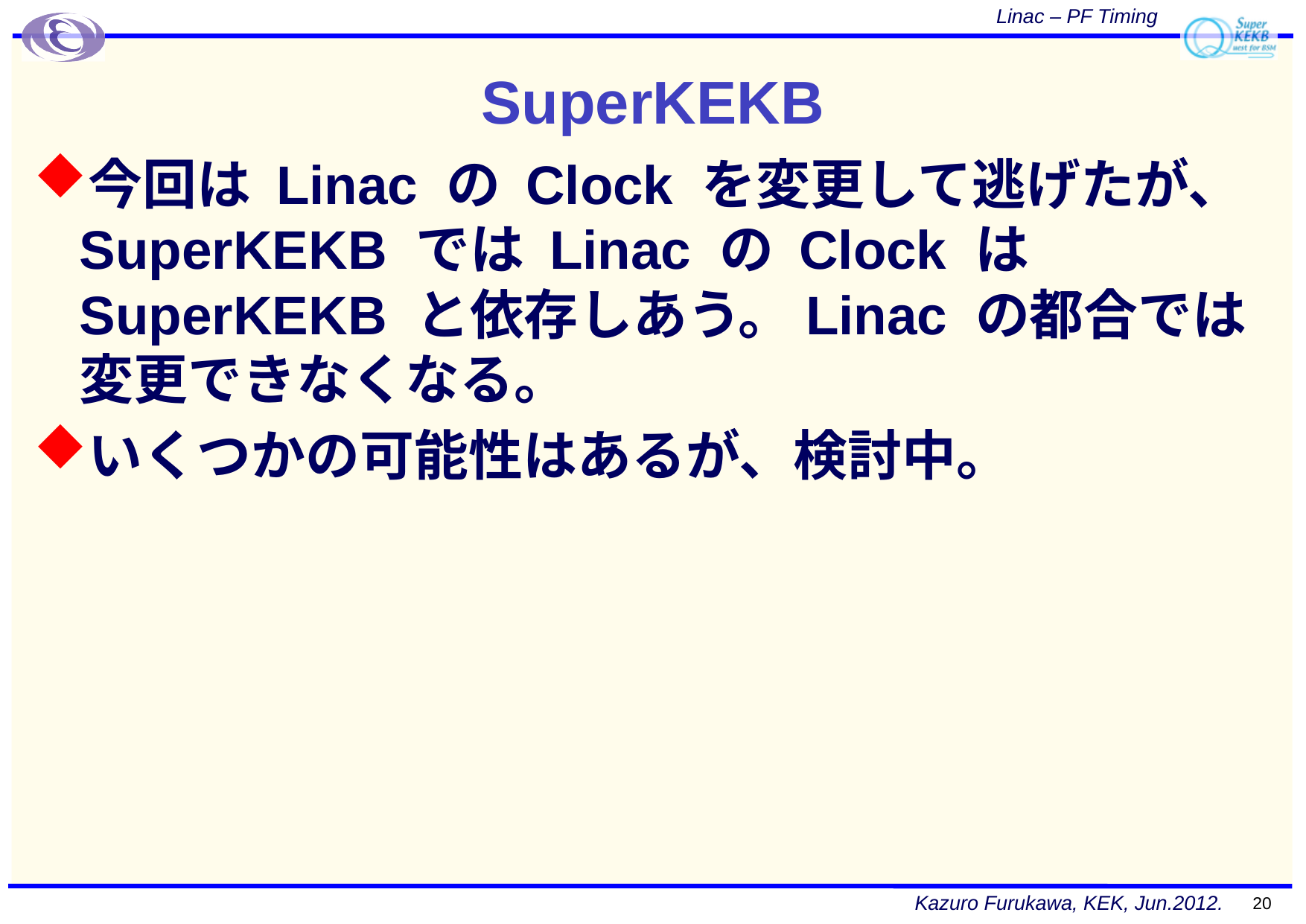

# SuperKEKB
今回は Linac の Clock を変更して逃げたが、SuperKEKB では Linac の Clock は SuperKEKB と依存しあう。Linac の都合では変更できなくなる。
いくつかの可能性はあるが、検討中。
20